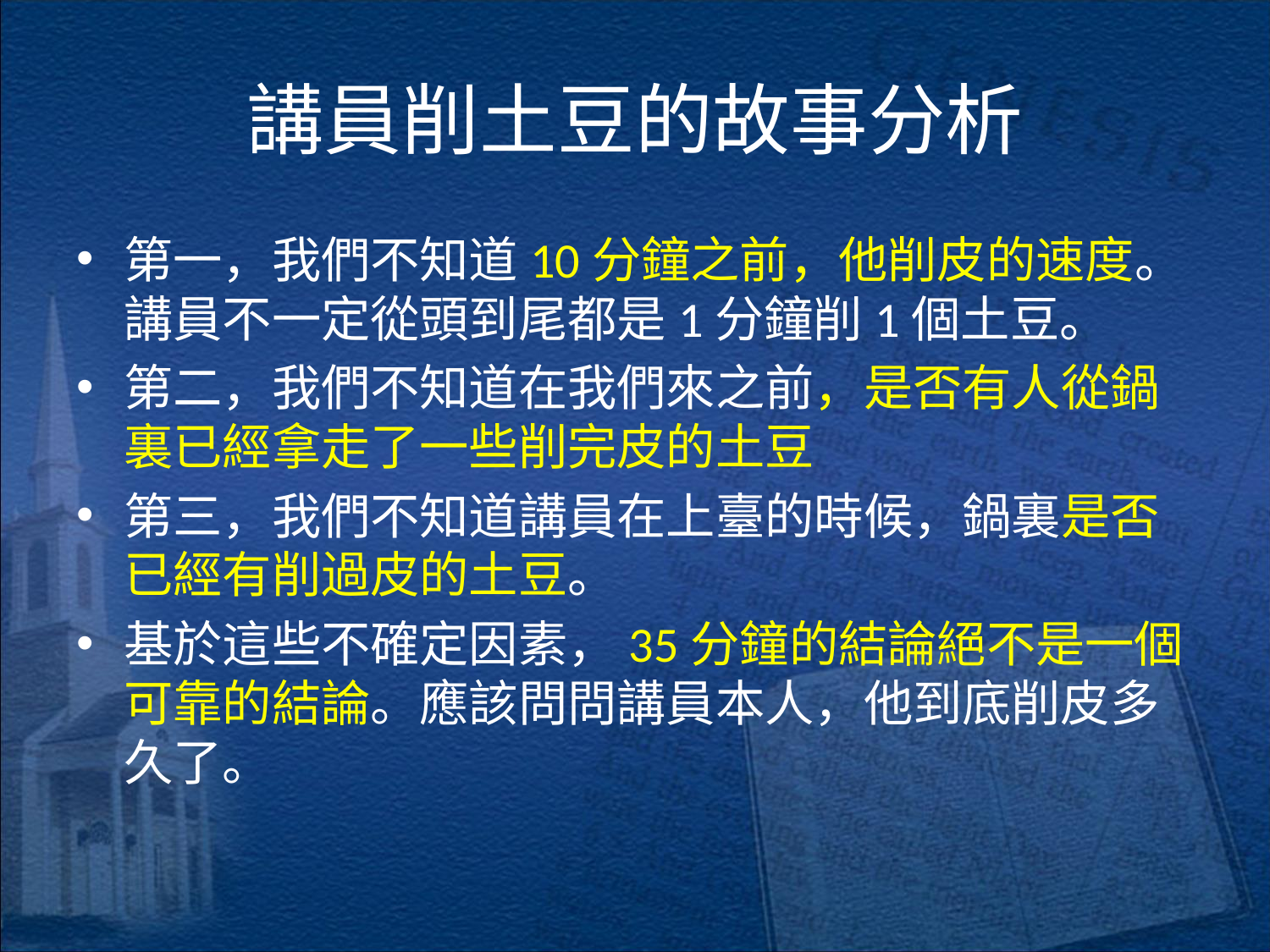

# 講員削土豆的故事分析
第一，我們不知道10分鐘之前，他削皮的速度。講員不一定從頭到尾都是1分鐘削1個土豆。
第二，我們不知道在我們來之前，是否有人從鍋裏已經拿走了一些削完皮的土豆
第三，我們不知道講員在上臺的時候，鍋裏是否已經有削過皮的土豆。
基於這些不確定因素，35分鐘的結論絕不是一個可靠的結論。應該問問講員本人，他到底削皮多久了。